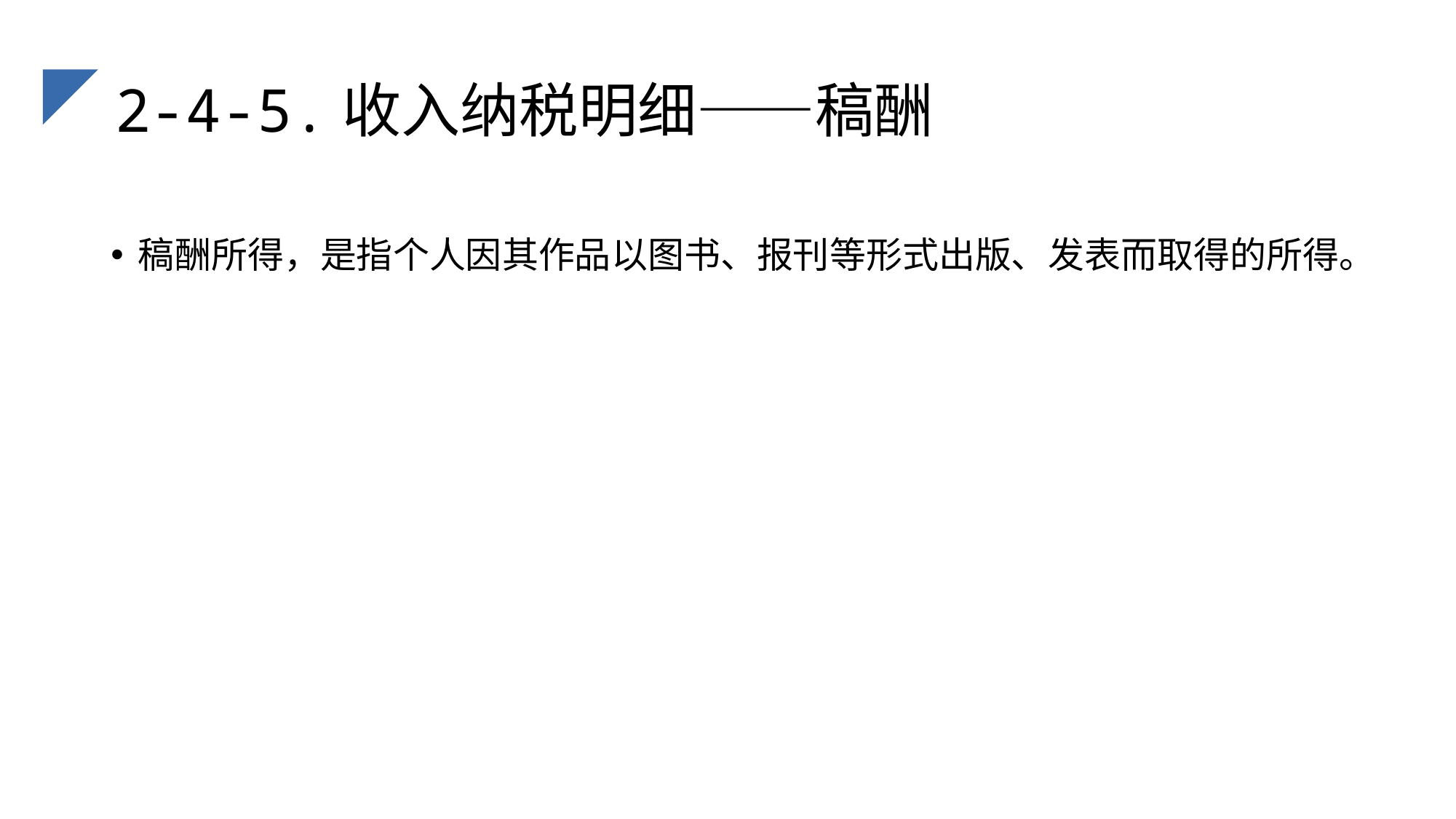

# 2-4-5.收入纳税明细——稿酬
稿酬所得，是指个人因其作品以图书、报刊等形式出版、发表而取得的所得。